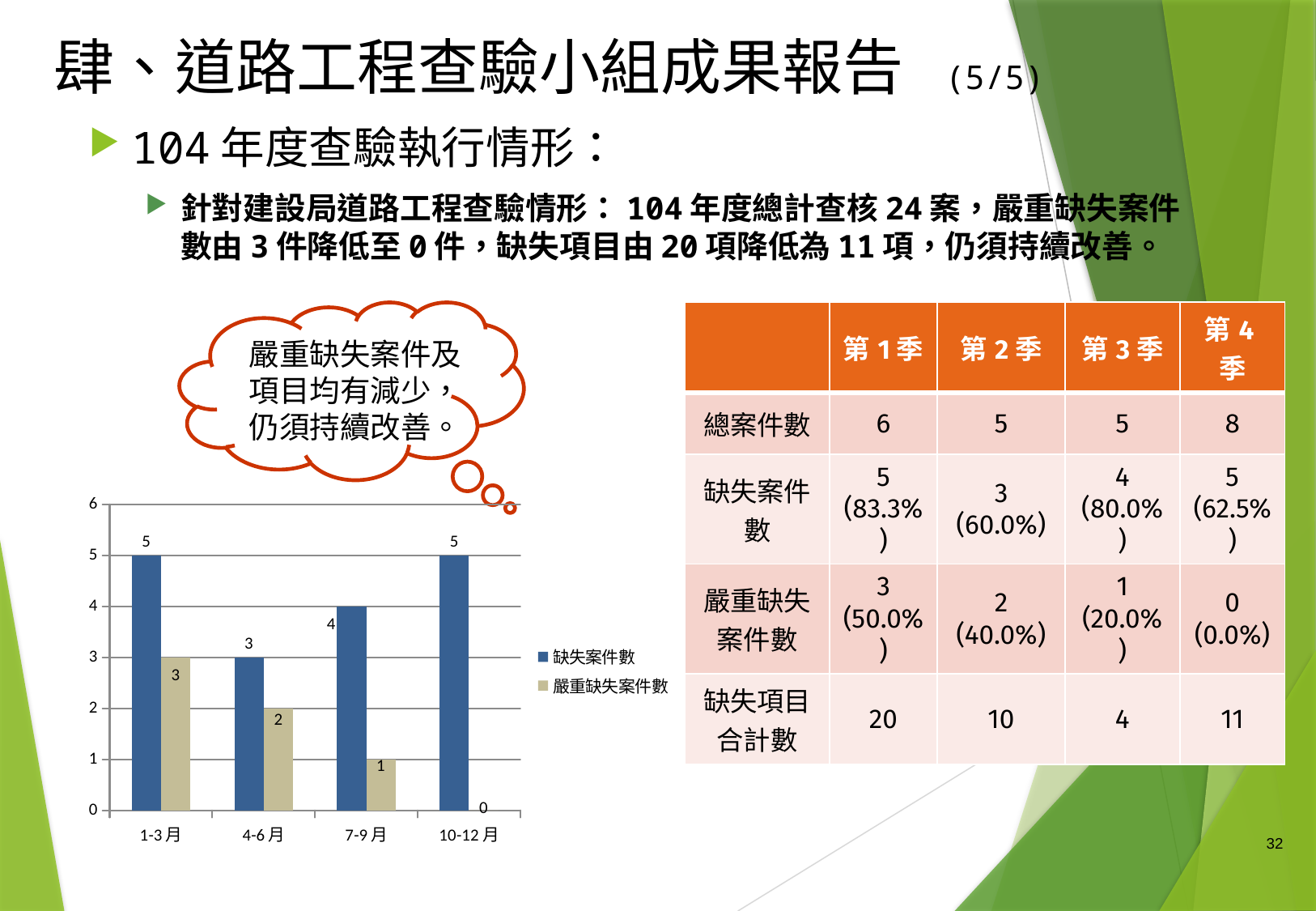

# 肆、道路工程查驗小組成果報告  (5/5)
104年度查驗執行情形：
針對建設局道路工程查驗情形：104年度總計查核24案，嚴重缺失案件數由3件降低至0件，缺失項目由20項降低為11項，仍須持續改善。

|  | 第1季 | 第2季 | 第3季 | 第4季 |
| --- | --- | --- | --- | --- |
| 總案件數 | 6 | 5 | 5 | 8 |
| 缺失案件數 | 5 (83.3%) | 3 (60.0%) | 4 (80.0%) | 5 (62.5%) |
| 嚴重缺失案件數 | 3 (50.0%) | 2 (40.0%) | 1 (20.0%) | 0 (0.0%) |
| 缺失項目合計數 | 20 | 10 | 4 | 11 |
嚴重缺失案件及項目均有減少，仍須持續改善。

### Chart

| Category | 缺失案件數 | 嚴重缺失案件數 |
|---|---|---|
| 1-3月 | 5.0 | 3.0 |
| 4-6月 | 3.0 | 2.0 |
| 7-9月 | 4.0 | 1.0 |
| 10-12月 | 5.0 | 0.0 |
32